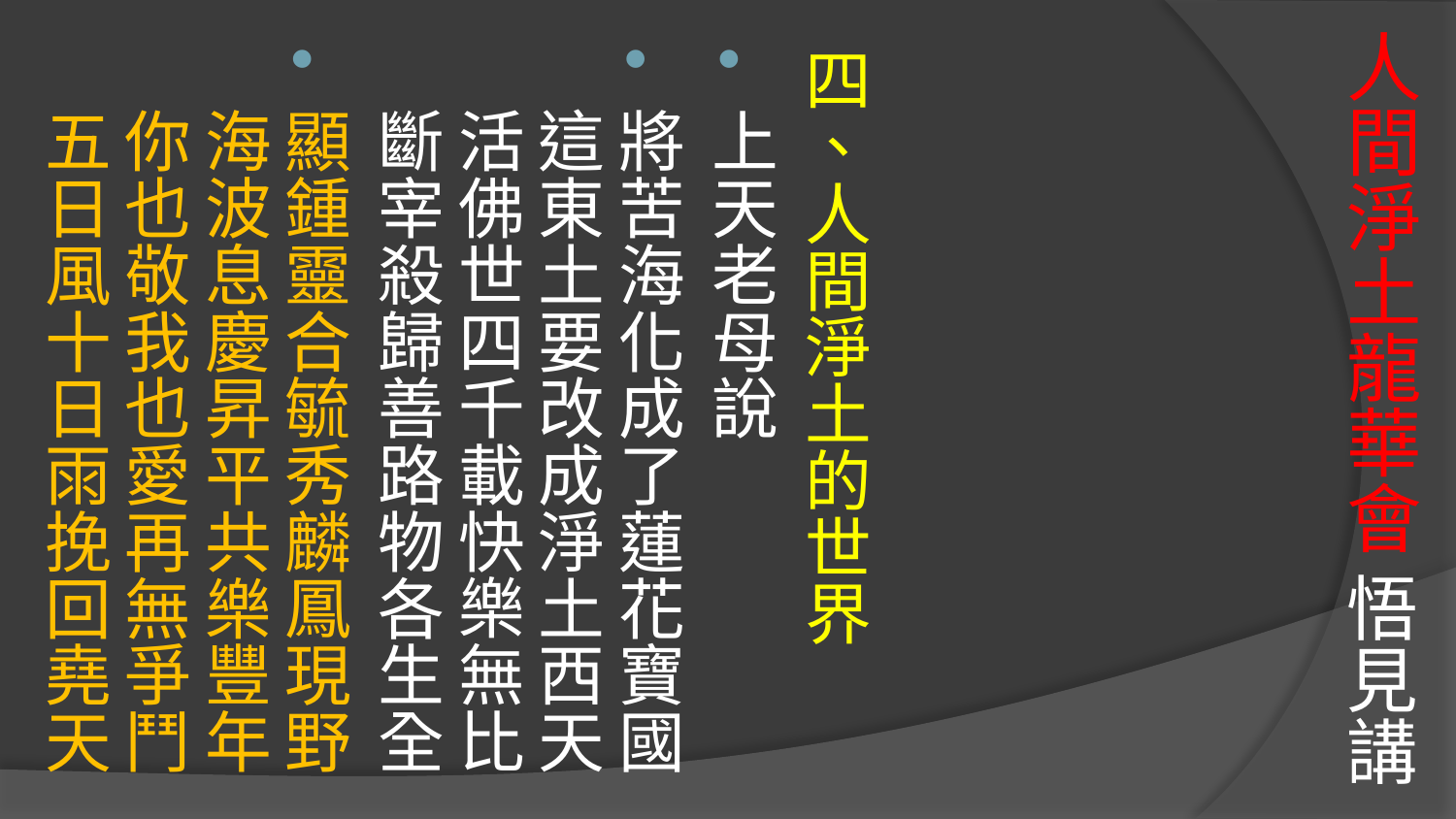

# 人間淨土龍華會 悟見講
四、人間淨土的世界
上天老母說
將苦海化成了蓮花寶國
這東土要改成淨土西天
活佛世四千載快樂無比
斷宰殺歸善路物各生全
顯鍾靈合毓秀麟鳳現野
海波息慶昇平共樂豐年
你也敬我也愛再無爭鬥
五日風十日雨挽回堯天